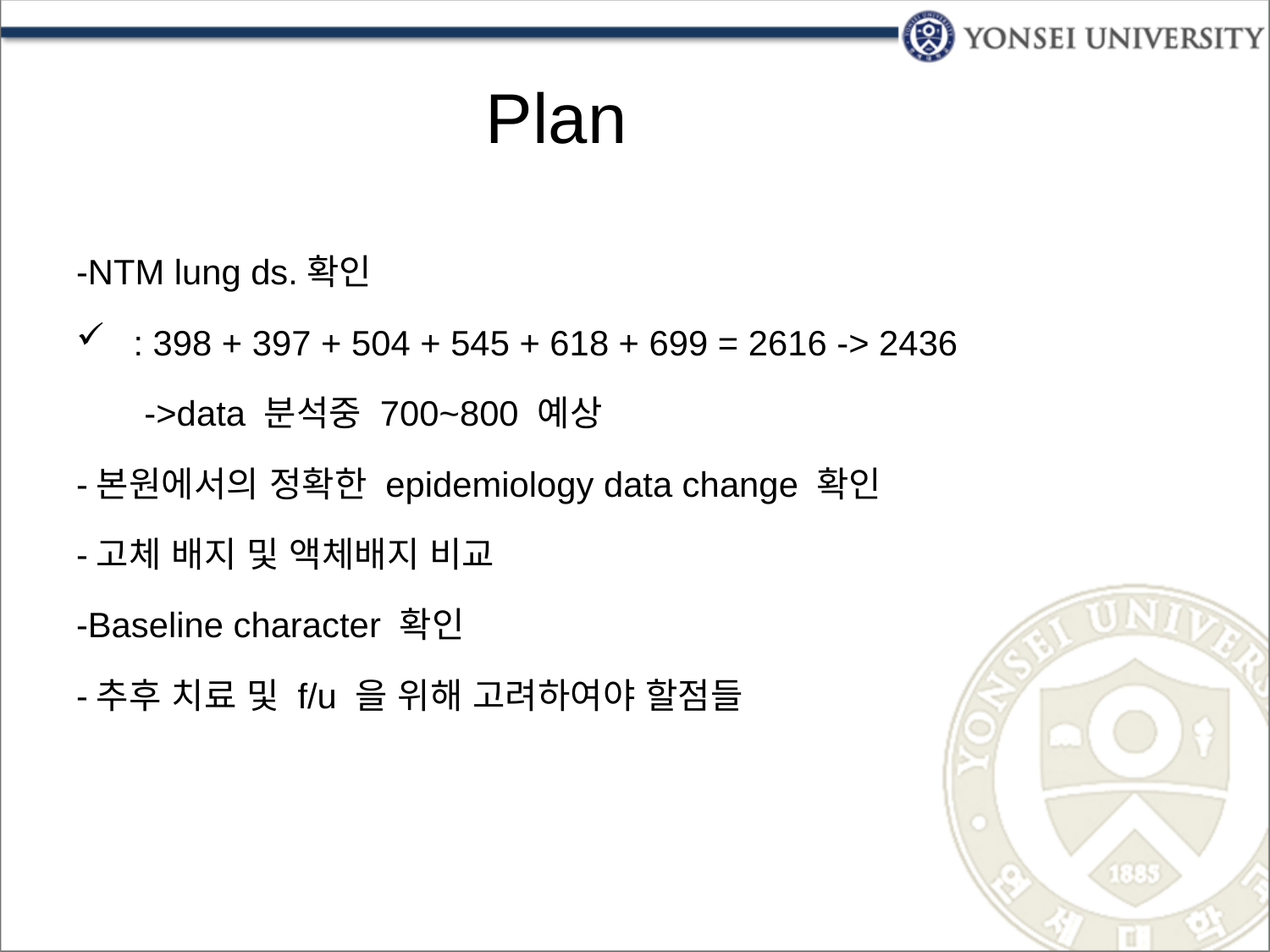

# Plan
-NTM lung ds.확인
 : 398 + 397 + 504 + 545 + 618 + 699 = 2616 -> 2436
       ->data 분석중 700~800 예상
-본원에서의 정확한 epidemiology data change 확인
-고체 배지 및 액체배지 비교
-Baseline character 확인
-추후 치료 및 f/u 을 위해 고려하여야 할점들